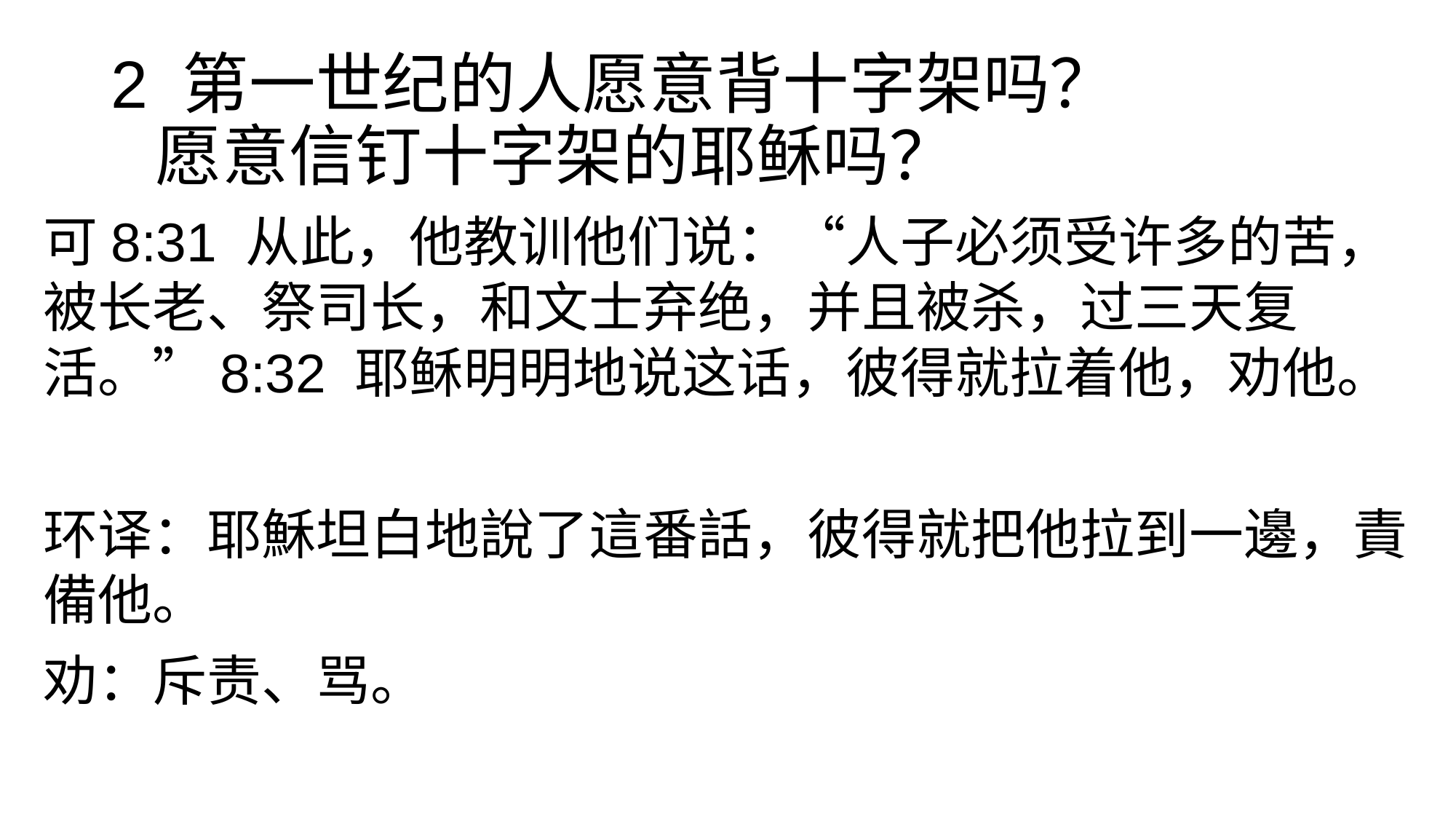

# 2 第一世纪的人愿意背十字架吗？ 愿意信钉十字架的耶稣吗？
可8:31 从此，他教训他们说：“人子必须受许多的苦，被长老、祭司长，和文士弃绝，并且被杀，过三天复活。”8:32 耶稣明明地说这话，彼得就拉着他，劝他。

环译：耶穌坦白地說了這番話，彼得就把他拉到一邊，責備他。
劝：斥责、骂。